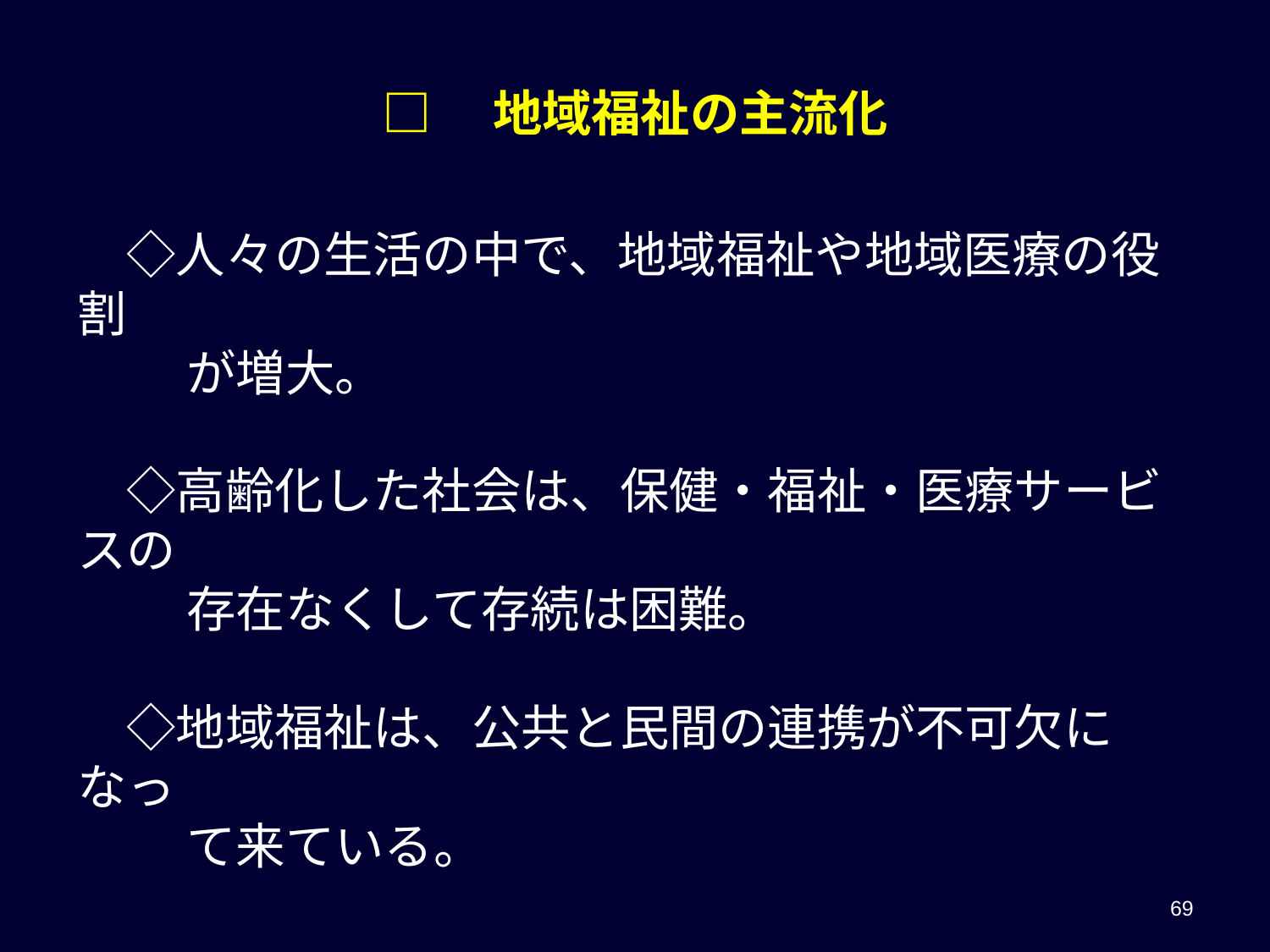

□　地域福祉の主流化

　◇人々の生活の中で、地域福祉や地域医療の役割
　　 が増大。

　◇高齢化した社会は、保健・福祉・医療サービスの
　　 存在なくして存続は困難。

　◇地域福祉は、公共と民間の連携が不可欠になっ
　　 て来ている。
69